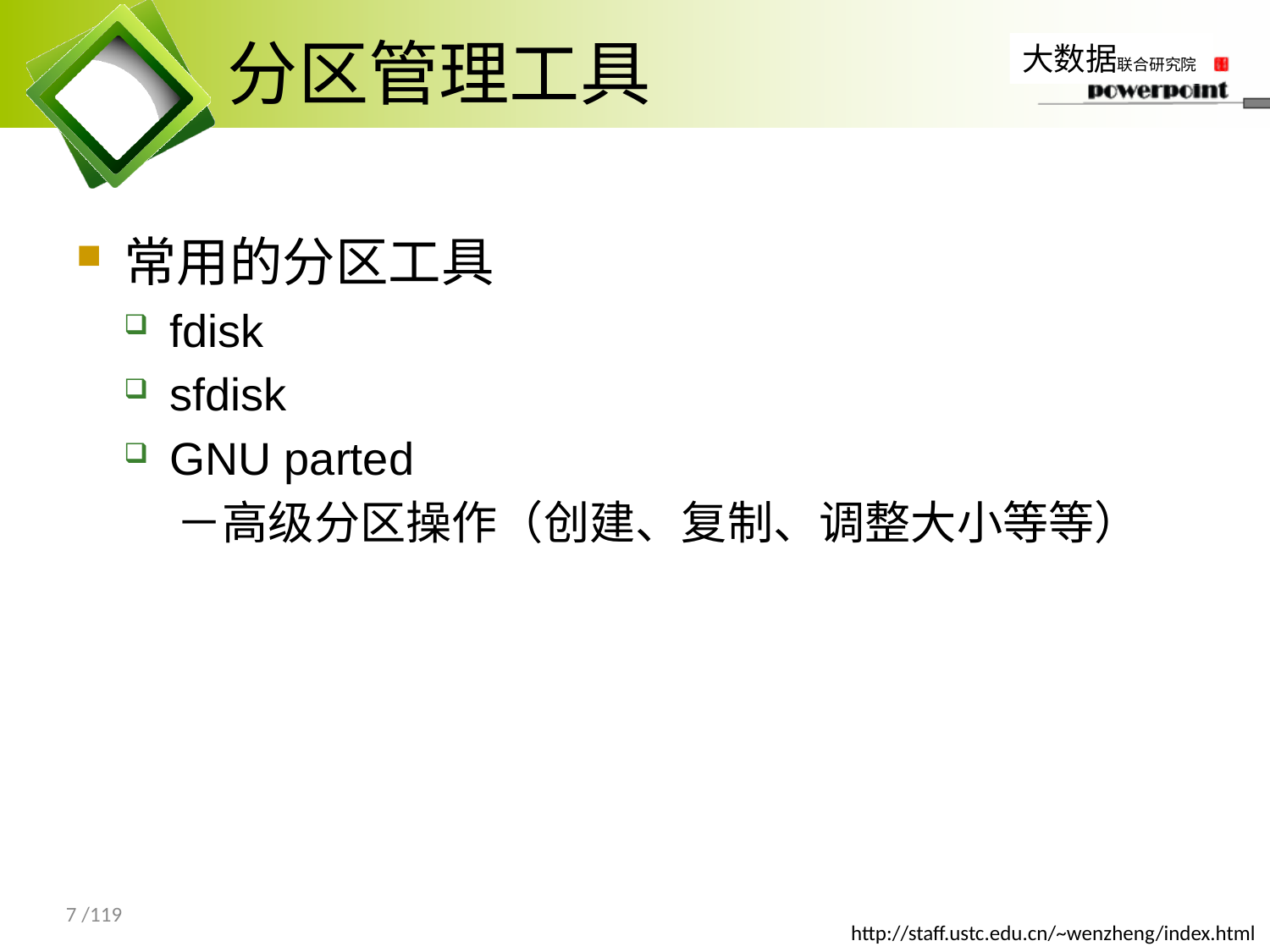

# 分区管理工具

常用的分区工具
fdisk
sfdisk
GNU parted
    －高级分区操作（创建、复制、调整大小等等）

7